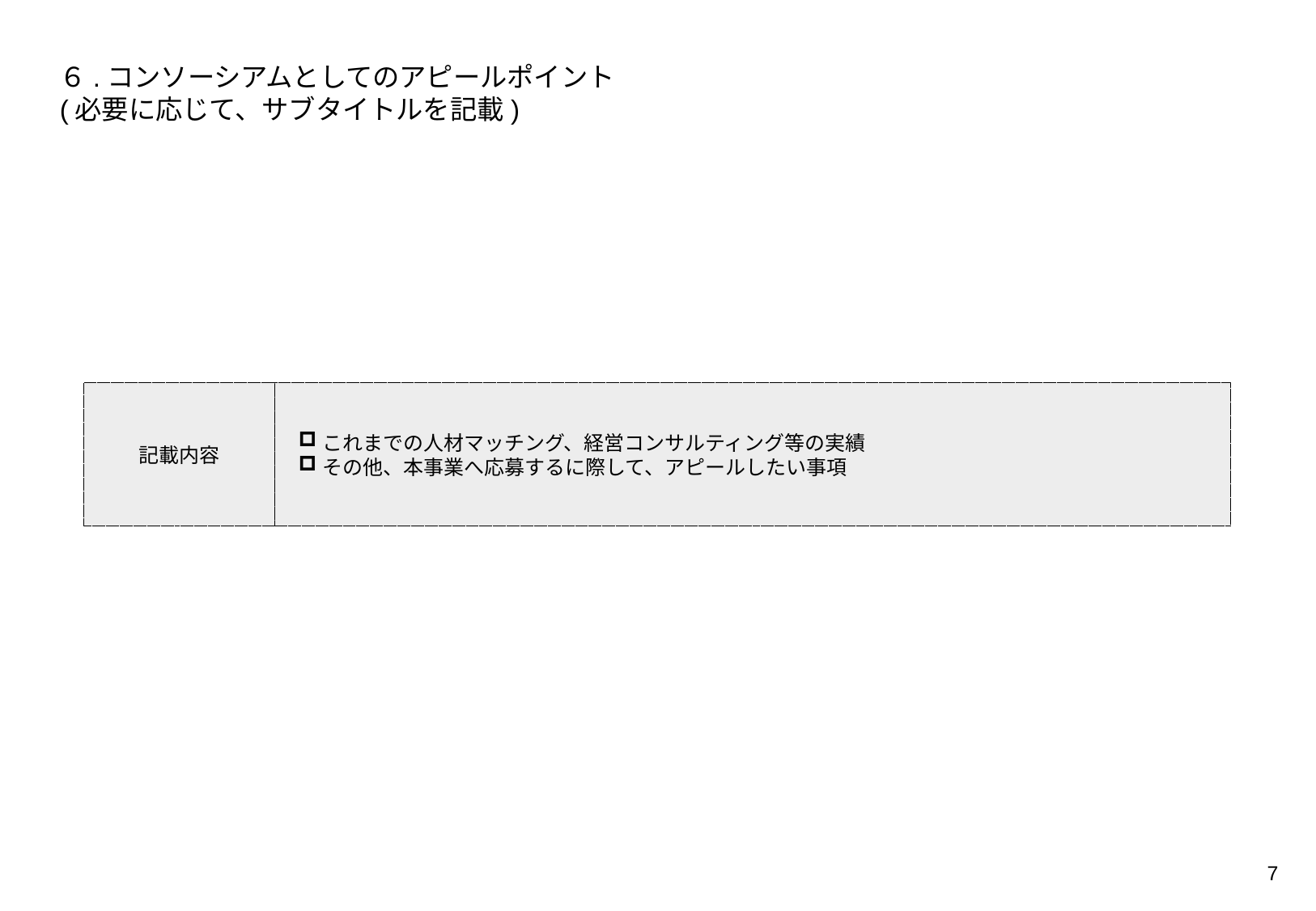

６.コンソーシアムとしてのアピールポイント
(必要に応じて、サブタイトルを記載)
記載内容
これまでの人材マッチング、経営コンサルティング等の実績
その他、本事業へ応募するに際して、アピールしたい事項
7